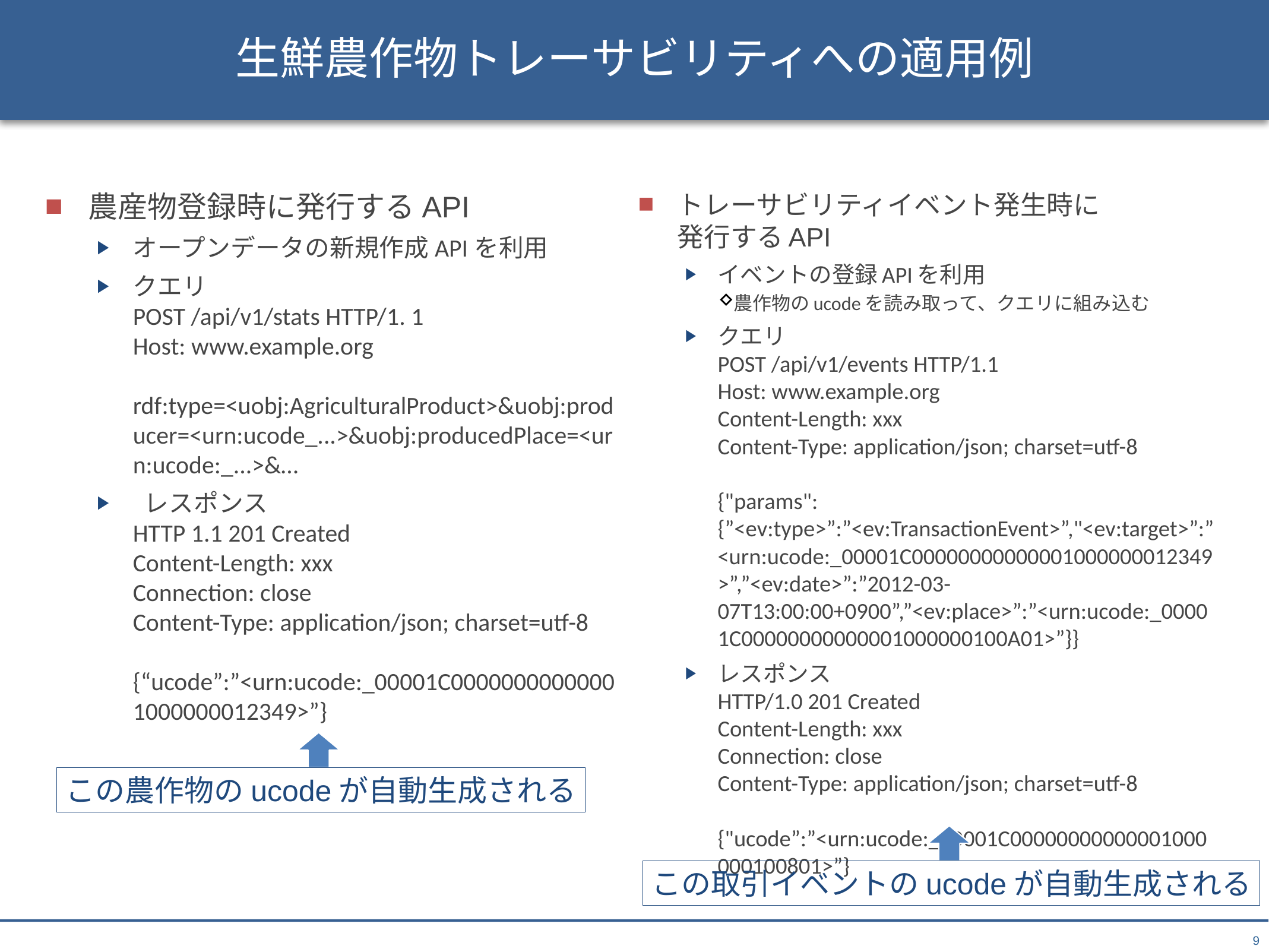

# 生鮮農作物トレーサビリティへの適用例
農産物登録時に発行するAPI
オープンデータの新規作成APIを利用
クエリ
POST /api/v1/stats HTTP/1. 1
Host: www.example.org
rdf:type=<uobj:AgriculturalProduct>&uobj:producer=<urn:ucode_...>&uobj:producedPlace=<urn:ucode:_...>&…
 レスポンス
HTTP 1.1 201 Created
Content-Length: xxx
Connection: close
Content-Type: application/json; charset=utf-8
{“ucode”:”<urn:ucode:_00001C00000000000001000000012349>”}
トレーサビリティイベント発生時に
発行するAPI
イベントの登録APIを利用
農作物のucodeを読み取って、クエリに組み込む
クエリ
POST /api/v1/events HTTP/1.1
Host: www.example.org
Content-Length: xxx
Content-Type: application/json; charset=utf-8
{"params":{”<ev:type>”:”<ev:TransactionEvent>”,"<ev:target>”:”<urn:ucode:_00001C00000000000001000000012349>”,”<ev:date>”:”2012-03-07T13:00:00+0900”,”<ev:place>”:”<urn:ucode:_00001C00000000000001000000100A01>”}}
レスポンス
HTTP/1.0 201 Created
Content-Length: xxx
Connection: close
Content-Type: application/json; charset=utf-8
{"ucode”:”<urn:ucode:_00001C00000000000001000000100801>”}

この農作物のucodeが自動生成される

この取引イベントのucodeが自動生成される
9